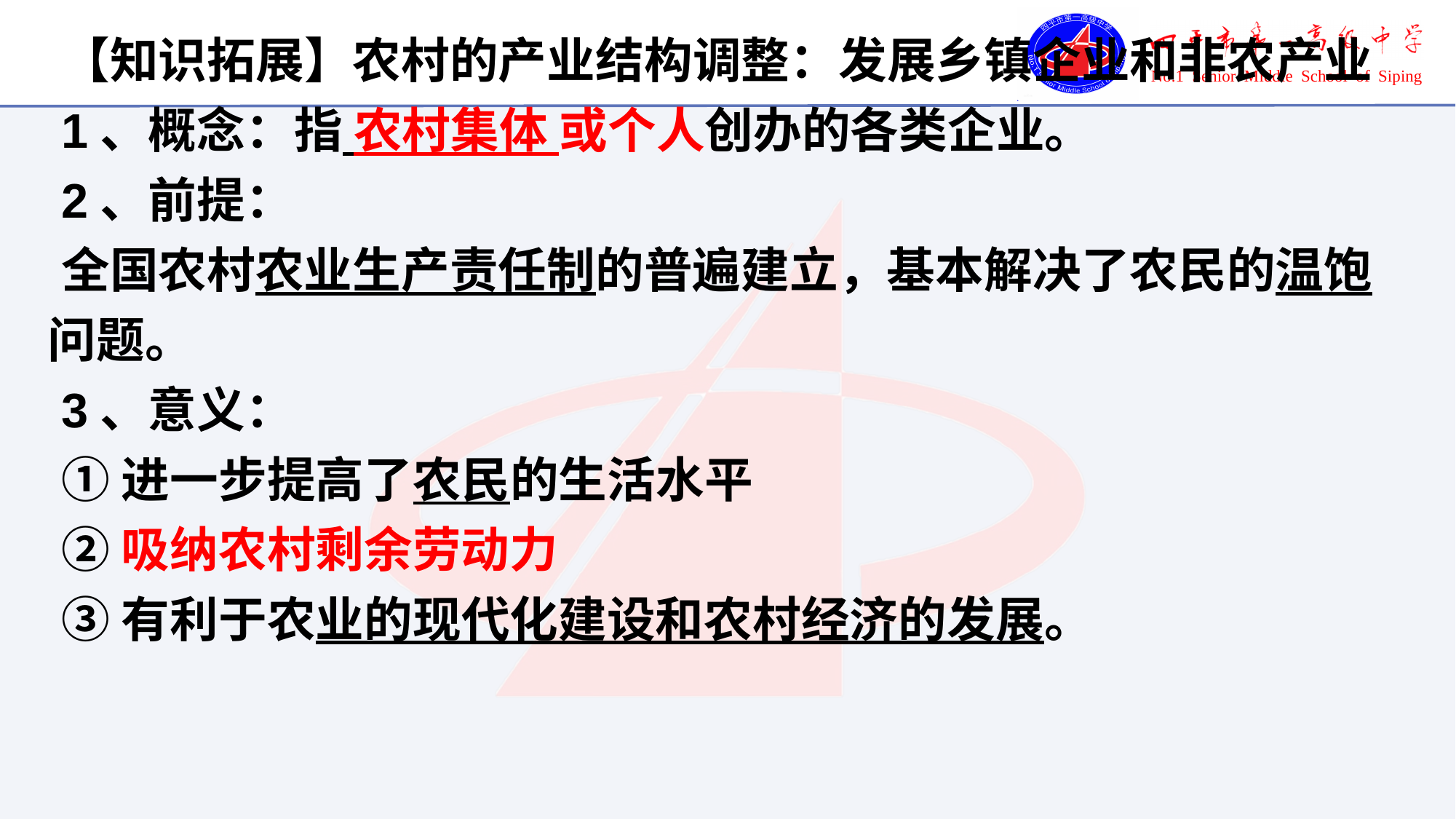

【知识拓展】农村的产业结构调整：发展乡镇企业和非农产业
1、概念：指 农村集体 或个人创办的各类企业。
2、前提：
全国农村农业生产责任制的普遍建立，基本解决了农民的温饱 问题。
3、意义：
①进一步提高了农民的生活水平
②吸纳农村剩余劳动力
③有利于农业的现代化建设和农村经济的发展。